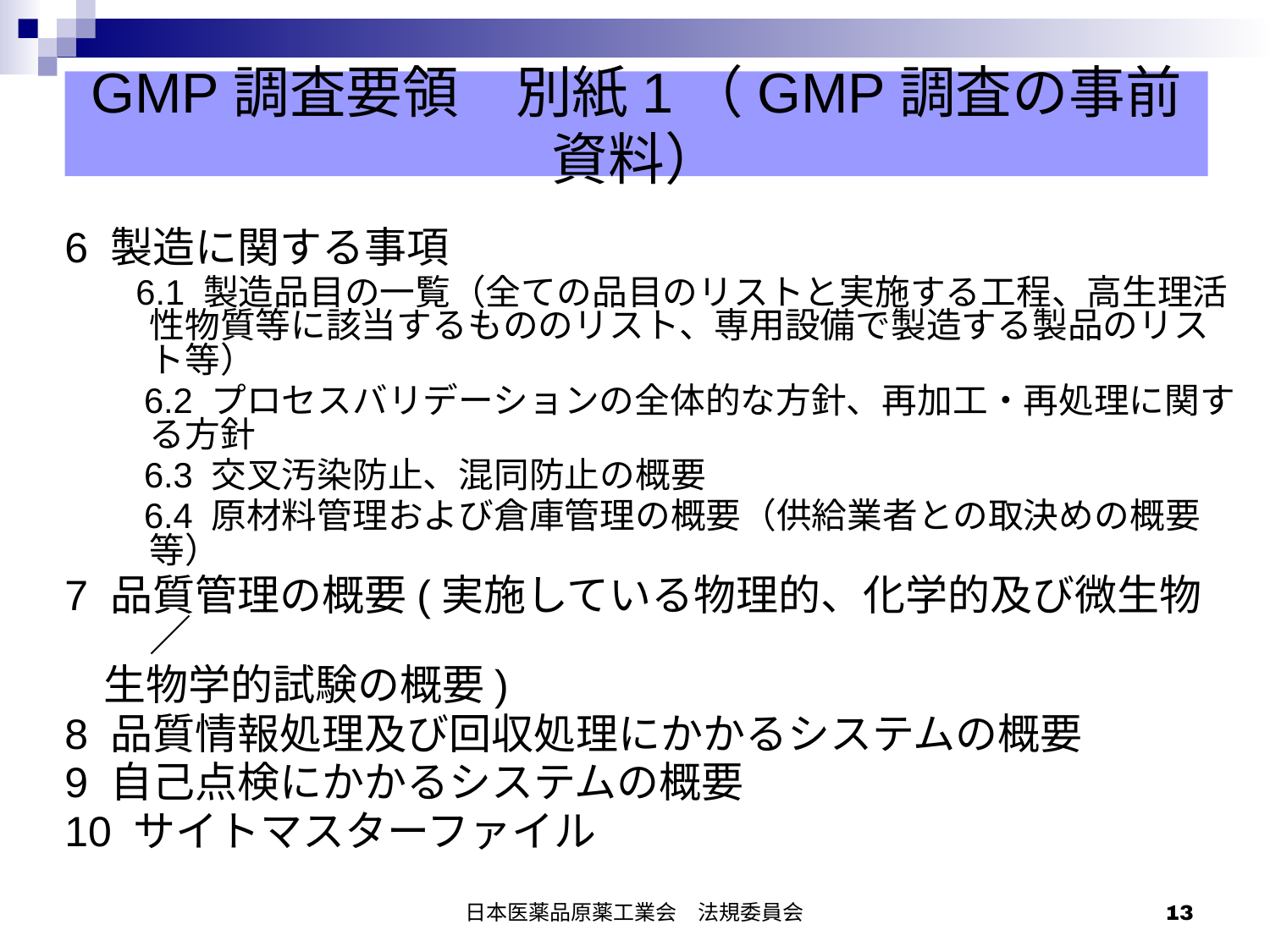

#
GMP調査要領　別紙1（GMP調査の事前資料）
6 製造に関する事項
　　6.1 製造品目の一覧（全ての品目のリストと実施する工程、高生理活性物質等に該当するもののリスト、専用設備で製造する製品のリスト等）
　　6.2 プロセスバリデーションの全体的な方針、再加工・再処理に関する方針
　　6.3 交叉汚染防止、混同防止の概要
　　6.4 原材料管理および倉庫管理の概要（供給業者との取決めの概要等）
7 品質管理の概要(実施している物理的、化学的及び微生物／
   生物学的試験の概要)
8 品質情報処理及び回収処理にかかるシステムの概要
9 自己点検にかかるシステムの概要
10 サイトマスターファイル

日本医薬品原薬工業会　法規委員会
13